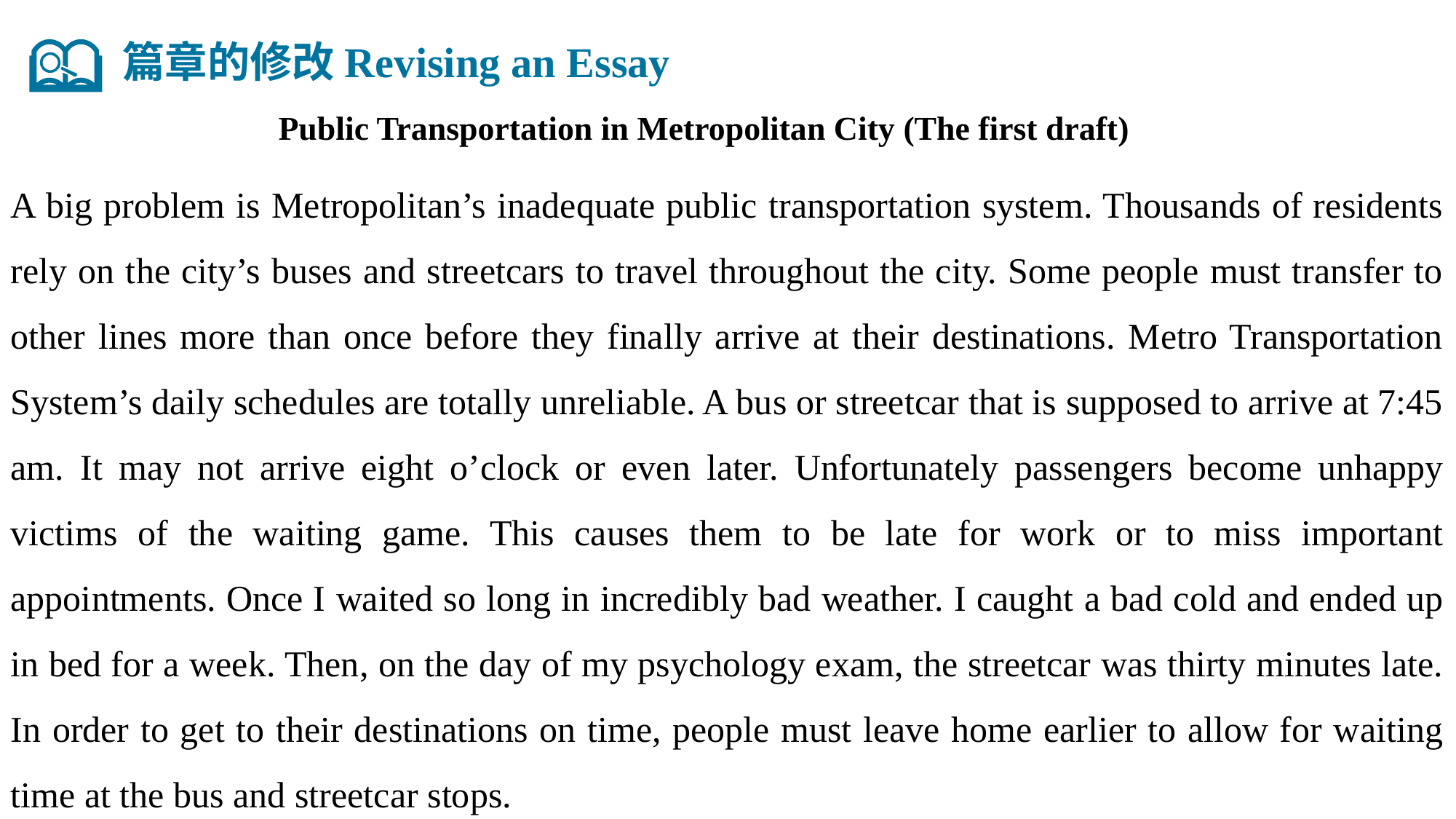

篇章的修改Revising an Essay
Public Transportation in Metropolitan City (The first draft)
A big problem is Metropolitan’s inadequate public transportation system. Thousands of residents rely on the city’s buses and streetcars to travel throughout the city. Some people must transfer to other lines more than once before they finally arrive at their destinations. Metro Transportation System’s daily schedules are totally unreliable. A bus or streetcar that is supposed to arrive at 7:45 am. It may not arrive eight o’clock or even later. Unfortunately passengers become unhappy victims of the waiting game. This causes them to be late for work or to miss important appointments. Once I waited so long in incredibly bad weather. I caught a bad cold and ended up in bed for a week. Then, on the day of my psychology exam, the streetcar was thirty minutes late. In order to get to their destinations on time, people must leave home earlier to allow for waiting time at the bus and streetcar stops.